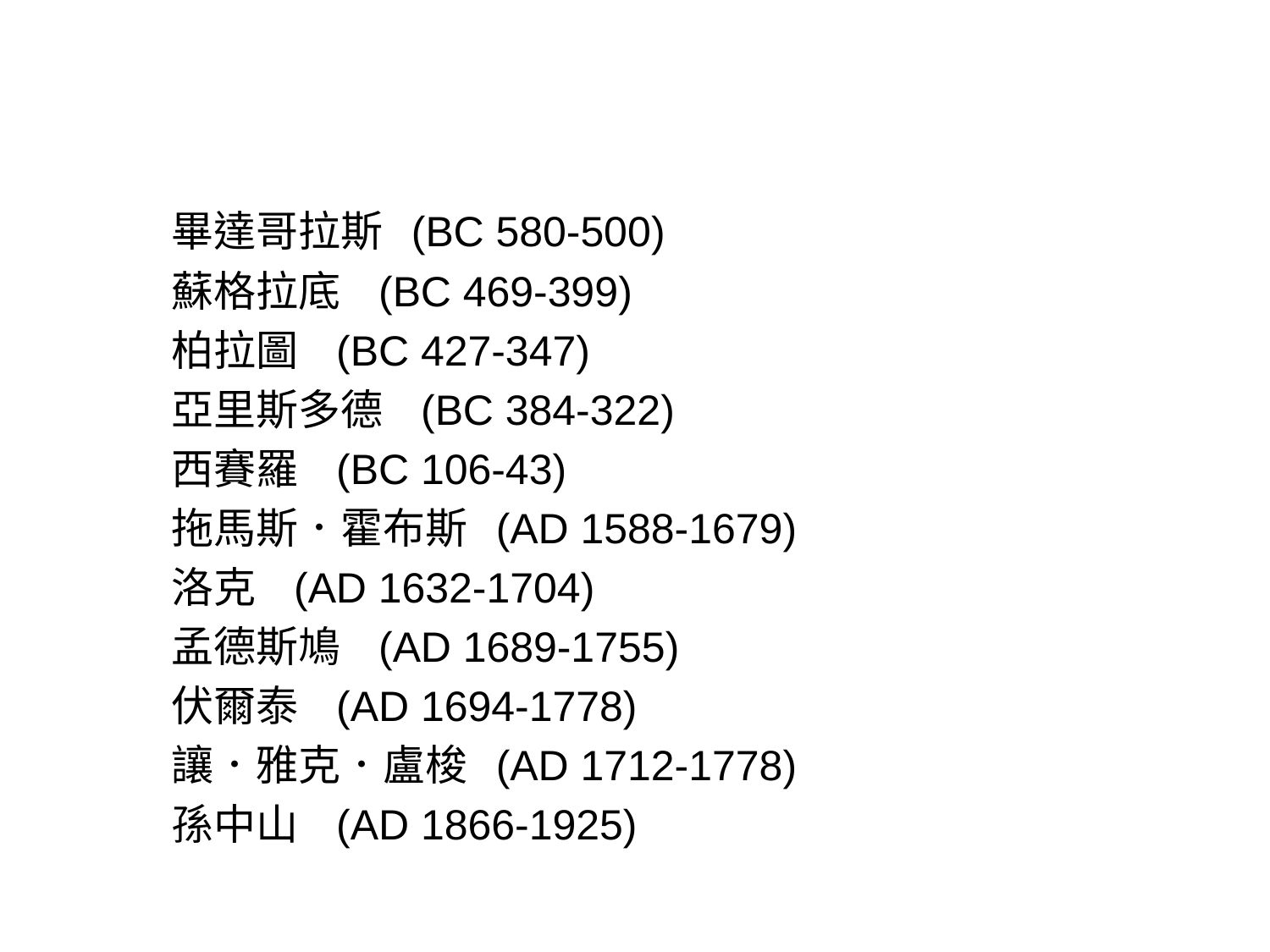

古代思想家
畢達哥拉斯  (BC 580-500)
蘇格拉底   (BC 469-399)
柏拉圖   (BC 427-347)
亞里斯多德   (BC 384-322)
西賽羅   (BC 106-43)
拖馬斯．霍布斯  (AD 1588-1679)
洛克   (AD 1632-1704)
孟德斯鳩   (AD 1689-1755)
伏爾泰   (AD 1694-1778)
讓．雅克．盧梭  (AD 1712-1778)
孫中山   (AD 1866-1925)